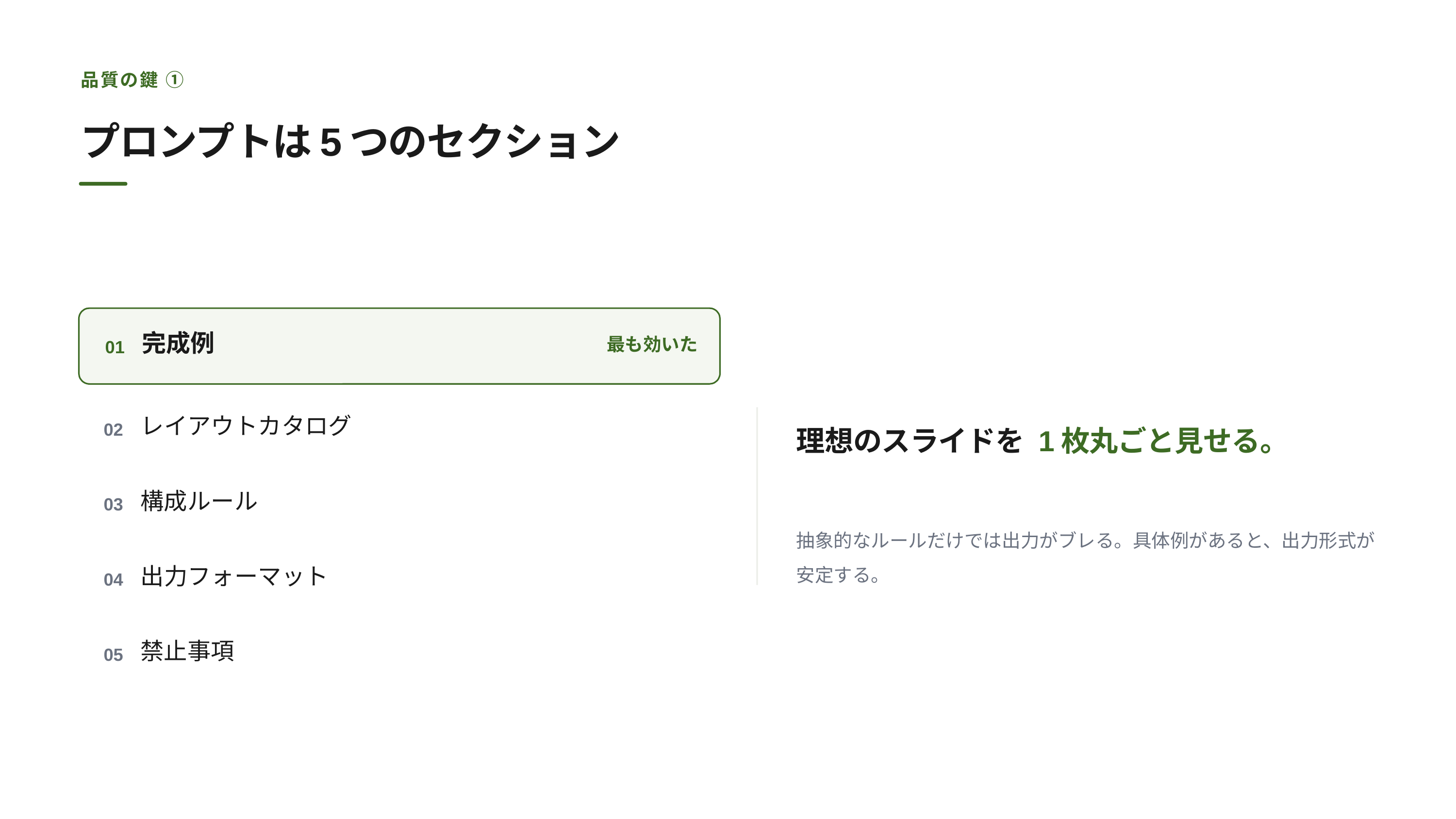

品質の鍵 ①
プロンプトは5つのセクション

完成例
最も効いた
01

理想のスライドを 1枚丸ごと見せる。
レイアウトカタログ
02
構成ルール
03
抽象的なルールだけでは出力がブレる。具体例があると、出力形式が安定する。
出力フォーマット
04
禁止事項
05